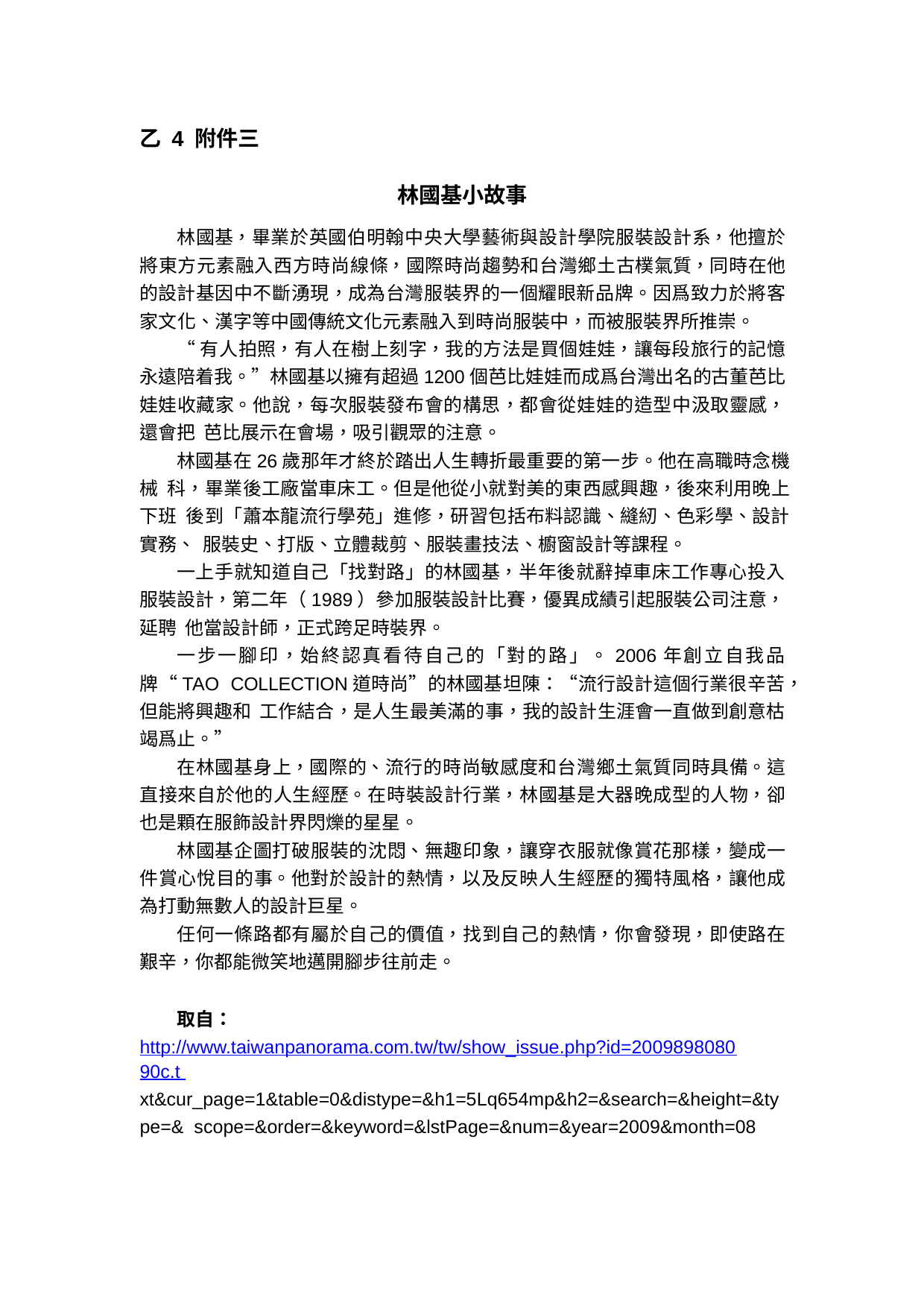

乙 4 附件三

林國基小故事
林國基，畢業於英國伯明翰中央大學藝術與設計學院服裝設計系，他擅於將東方元素融入西方時尚線條，國際時尚趨勢和台灣鄉土古樸氣質，同時在他的設計基因中不斷湧現，成為台灣服裝界的一個耀眼新品牌。因爲致力於將客家文化、漢字等中國傳統文化元素融入到時尚服裝中，而被服裝界所推崇。
“有人拍照，有人在樹上刻字，我的方法是買個娃娃，讓每段旅行的記憶永遠陪着我。”林國基以擁有超過1200個芭比娃娃而成爲台灣出名的古董芭比娃娃收藏家。他說，每次服裝發布會的構思，都會從娃娃的造型中汲取靈感，還會把  芭比展示在會場，吸引觀眾的注意。
林國基在26歲那年才終於踏出人生轉折最重要的第一步。他在高職時念機械  科，畢業後工廠當車床工。但是他從小就對美的東西感興趣，後來利用晚上下班  後到「蕭本龍流行學苑」進修，研習包括布料認識、縫紉、色彩學、設計實務、  服裝史、打版、立體裁剪、服裝畫技法、櫥窗設計等課程。
一上手就知道自己「找對路」的林國基，半年後就辭掉車床工作專心投入服裝設計，第二年（1989）參加服裝設計比賽，優異成績引起服裝公司注意，延聘  他當設計師，正式跨足時裝界。
一步一腳印，始終認真看待自己的「對的路」。2006年創立自我品牌“TAO  COLLECTION道時尚”的林國基坦陳：“流行設計這個行業很辛苦，但能將興趣和  工作結合，是人生最美滿的事，我的設計生涯會一直做到創意枯竭爲止。”
在林國基身上，國際的、流行的時尚敏感度和台灣鄉土氣質同時具備。這直接來自於他的人生經歷。在時裝設計行業，林國基是大器晚成型的人物，卻也是顆在服飾設計界閃爍的星星。
林國基企圖打破服裝的沈悶、無趣印象，讓穿衣服就像賞花那樣，變成一件賞心悅目的事。他對於設計的熱情，以及反映人生經歷的獨特風格，讓他成為打動無數人的設計巨星。
任何一條路都有屬於自己的價值，找到自己的熱情，你會發現，即使路在艱辛，你都能微笑地邁開腳步往前走。

取自：  http://www.taiwanpanorama.com.tw/tw/show_issue.php?id=200989808090c.t  xt&cur_page=1&table=0&distype=&h1=5Lq654mp&h2=&search=&height=&type=&  scope=&order=&keyword=&lstPage=&num=&year=2009&month=08